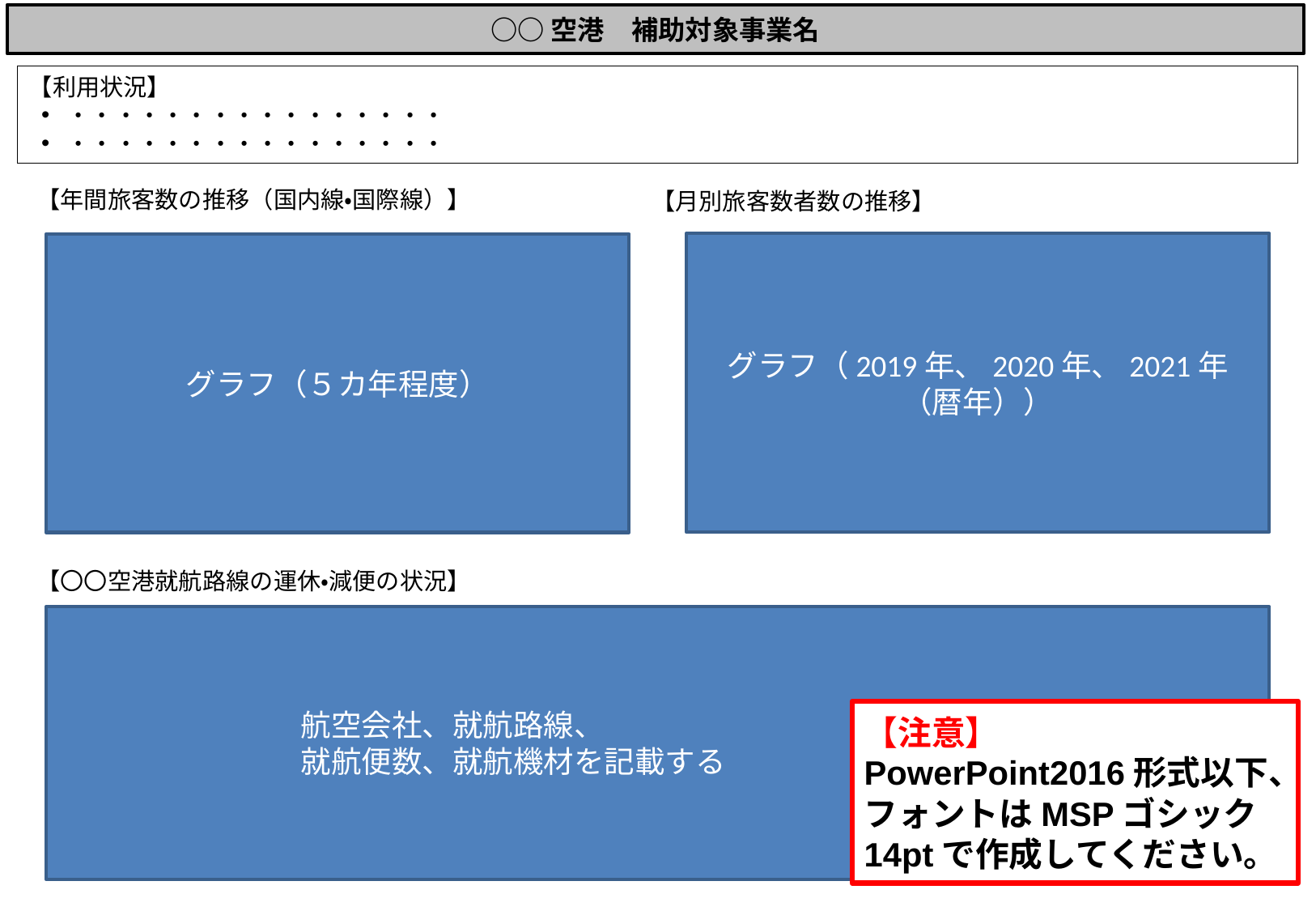

○○空港　補助対象事業名
【利用状況】
・・・・・・・・・・・・・・・・
・・・・・・・・・・・・・・・・
【年間旅客数の推移（国内線・国際線）】
【月別旅客数者数の推移】
グラフ（2019年、2020年、2021年（暦年））
グラフ（５カ年程度）
【〇〇空港就航路線の運休・減便の状況】
航空会社、就航路線、
就航便数、就航機材を記載する
【注意】
PowerPoint2016形式以下、
フォントはMSPゴシック14ptで作成してください。